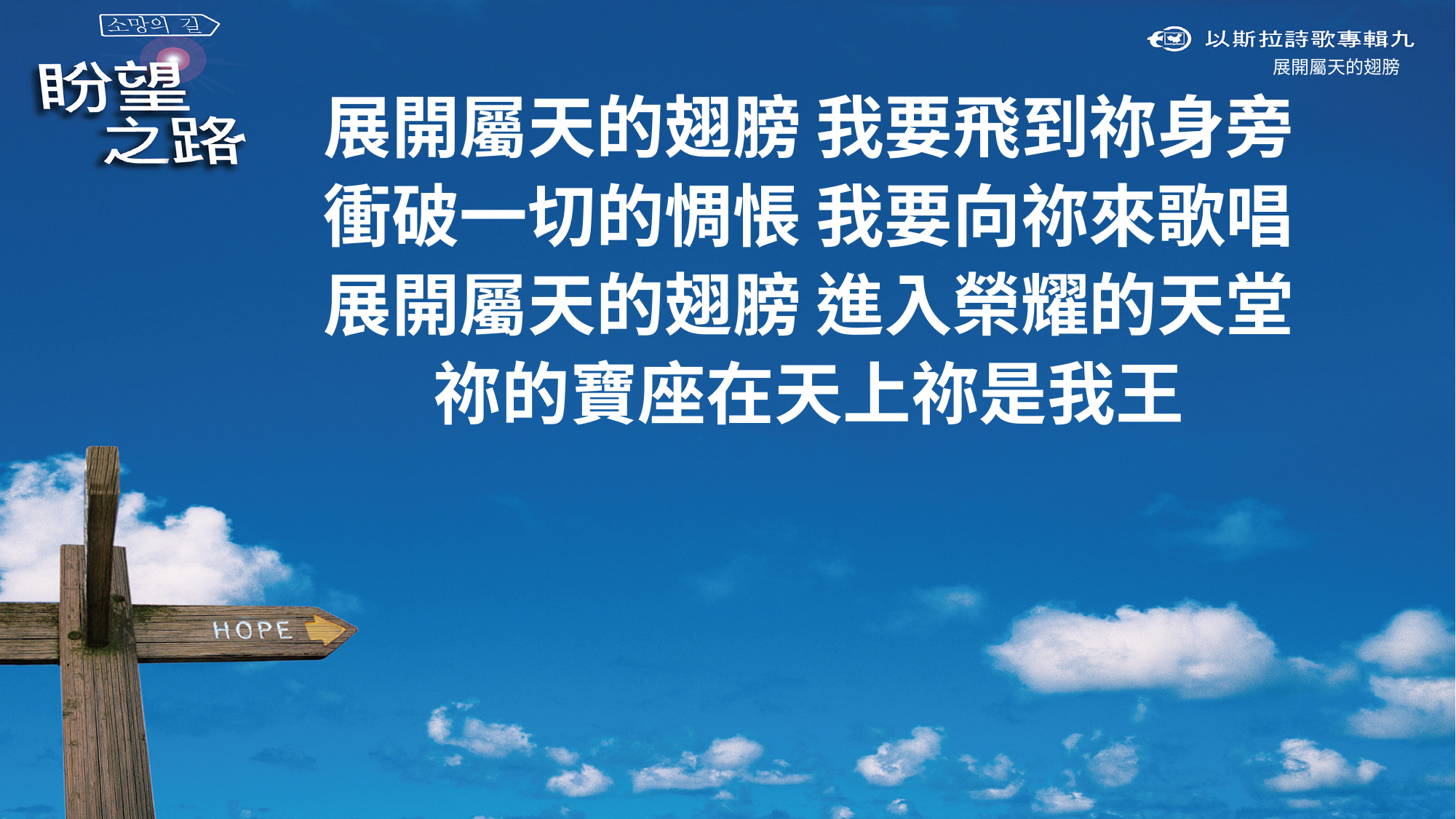

展開屬天的翅膀
展開屬天的翅膀 我要飛到祢身旁
衝破一切的惆悵 我要向祢來歌唱
展開屬天的翅膀 進入榮耀的天堂
祢的寶座在天上祢是我王